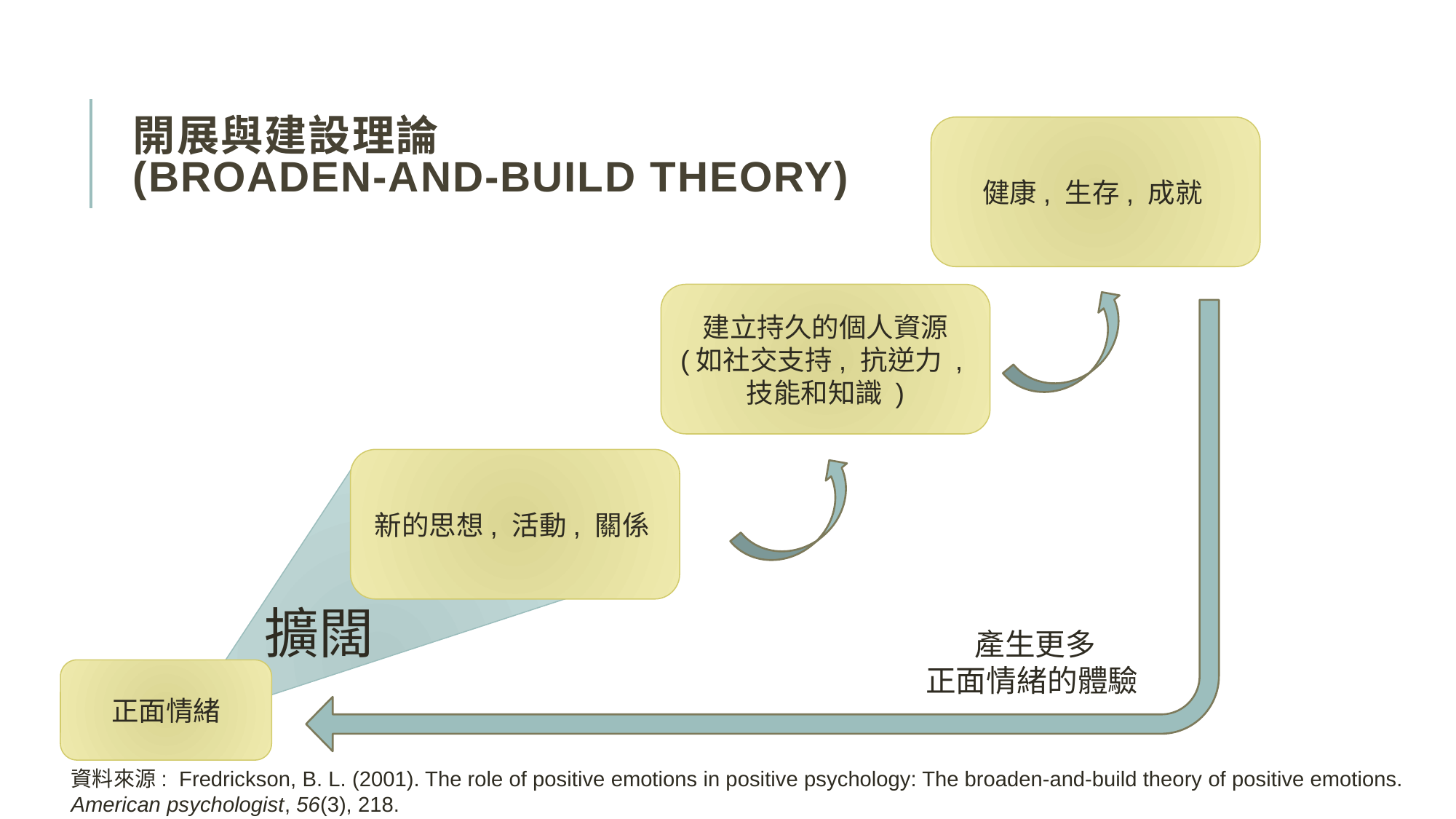

# 開展與建設理論 (Broaden-and-Build theory)

健康, 生存, 成就

建立持久的個人資源
(如社交支持, 抗逆力 ,
技能和知識 )

新的思想, 活動, 關係

擴闊
產生更多
正面情緒的體驗
正面情緒
資料來源:  Fredrickson, B. L. (2001). The role of positive emotions in positive psychology: The broaden-and-build theory of positive emotions.
American psychologist, 56(3), 218.